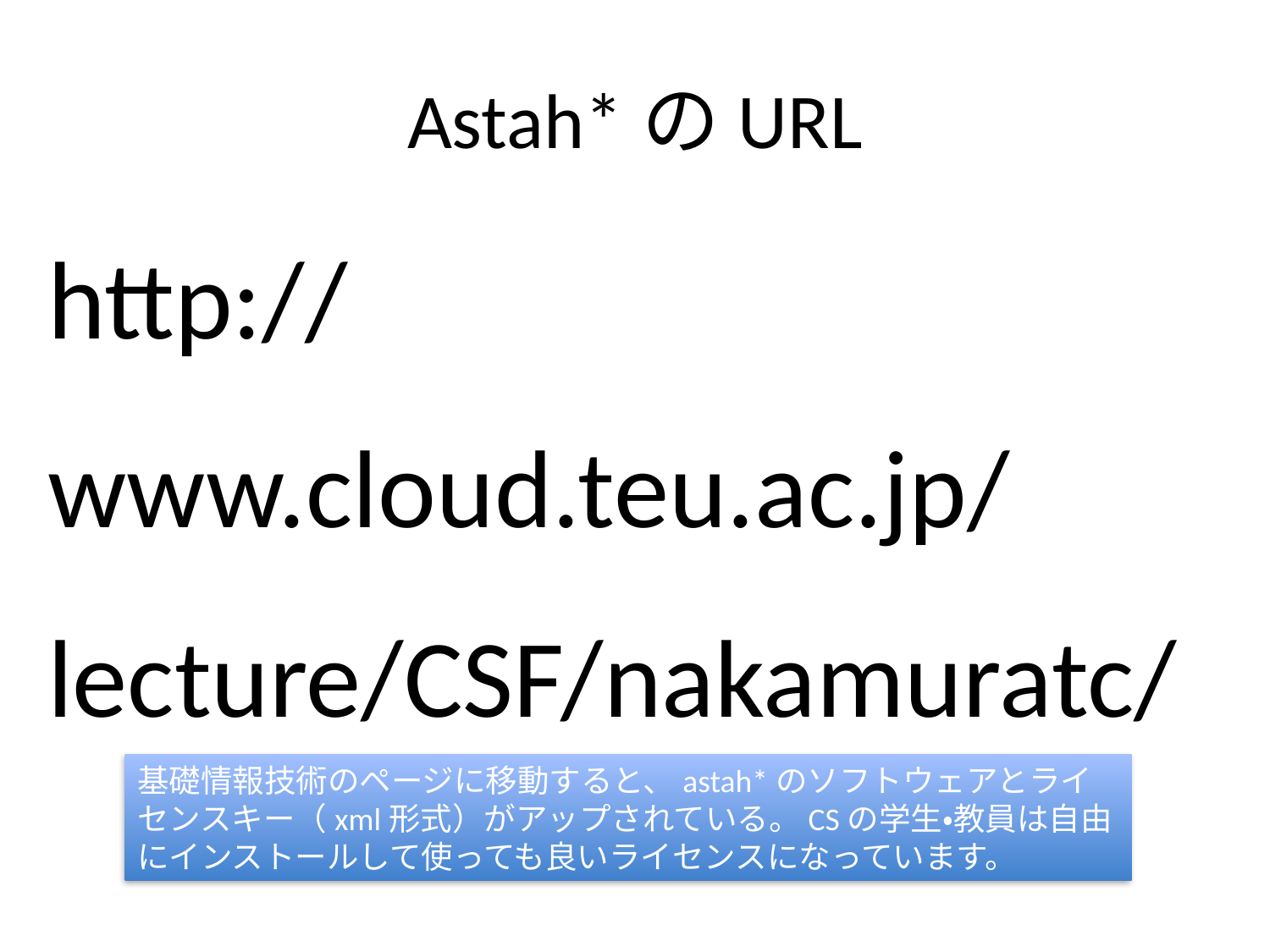

# Astah*のURL
http://www.cloud.teu.ac.jp/lecture/CSF/nakamuratc/
基礎情報技術のページに移動すると、astah*のソフトウェアとライセンスキー（xml形式）がアップされている。CSの学生・教員は自由にインストールして使っても良いライセンスになっています。